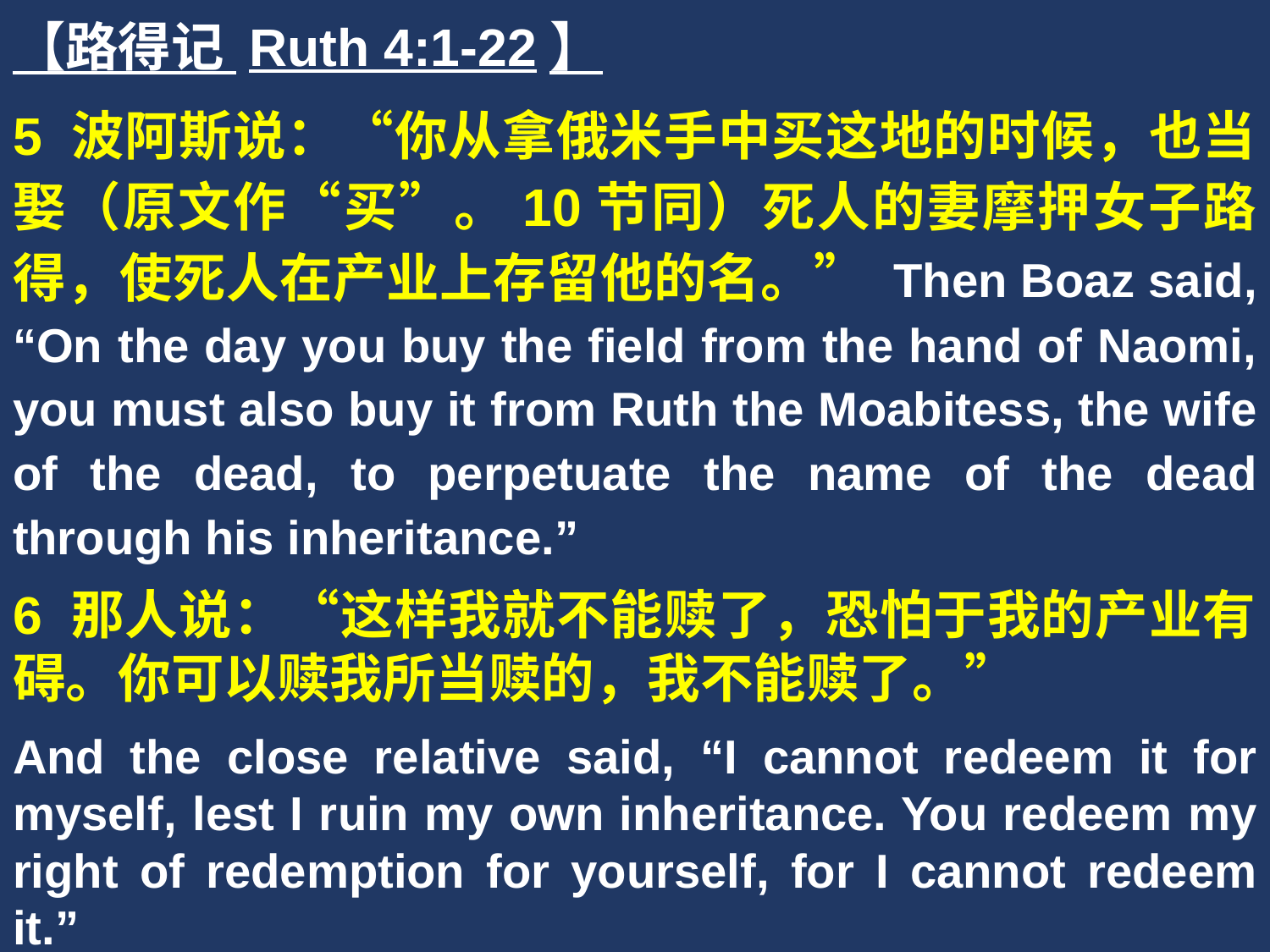

【路得记 Ruth 4:1-22】
5 波阿斯说：“你从拿俄米手中买这地的时候，也当娶（原文作“买”。10节同）死人的妻摩押女子路得，使死人在产业上存留他的名。” Then Boaz said, “On the day you buy the field from the hand of Naomi, you must also buy it from Ruth the Moabitess, the wife of the dead, to perpetuate the name of the dead through his inheritance.”
6 那人说：“这样我就不能赎了，恐怕于我的产业有碍。你可以赎我所当赎的，我不能赎了。”
And the close relative said, “I cannot redeem it for myself, lest I ruin my own inheritance. You redeem my right of redemption for yourself, for I cannot redeem it.”